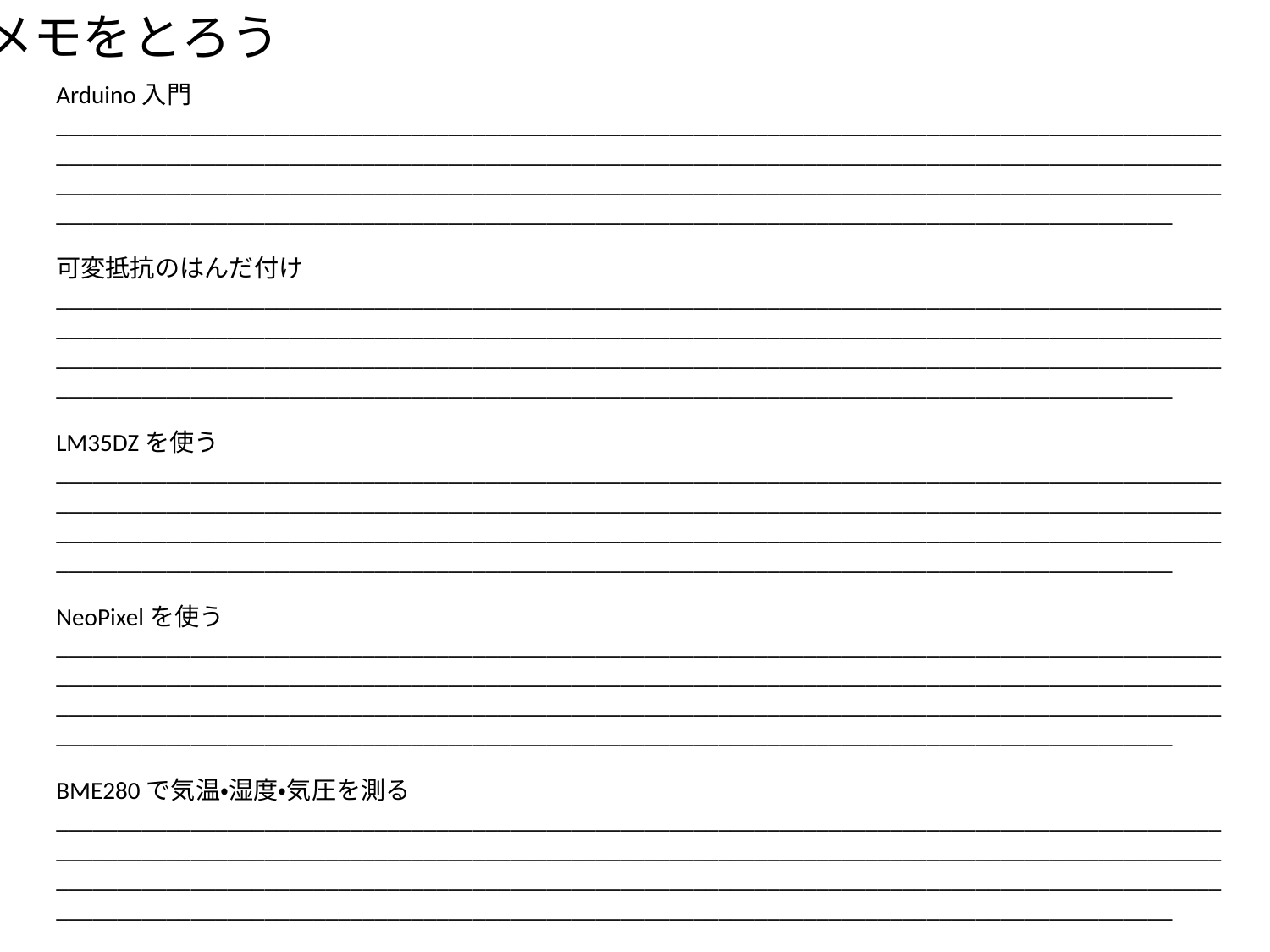

メモをとろう
Arduino入門
________________________________________________________________________________________________________________________________________________________________________________________________________________________________________________________________________________________________________________________________________________________________________________________
可変抵抗のはんだ付け
________________________________________________________________________________________________________________________________________________________________________________________________________________________________________________________________________________________________________________________________________________________________________________________
LM35DZを使う
________________________________________________________________________________________________________________________________________________________________________________________________________________________________________________________________________________________________________________________________________________________________________________________
NeoPixelを使う
________________________________________________________________________________________________________________________________________________________________________________________________________________________________________________________________________________________________________________________________________________________________________________________
BME280で気温・湿度・気圧を測る
________________________________________________________________________________________________________________________________________________________________________________________________________________________________________________________________________________________________________________________________________________________________________________________